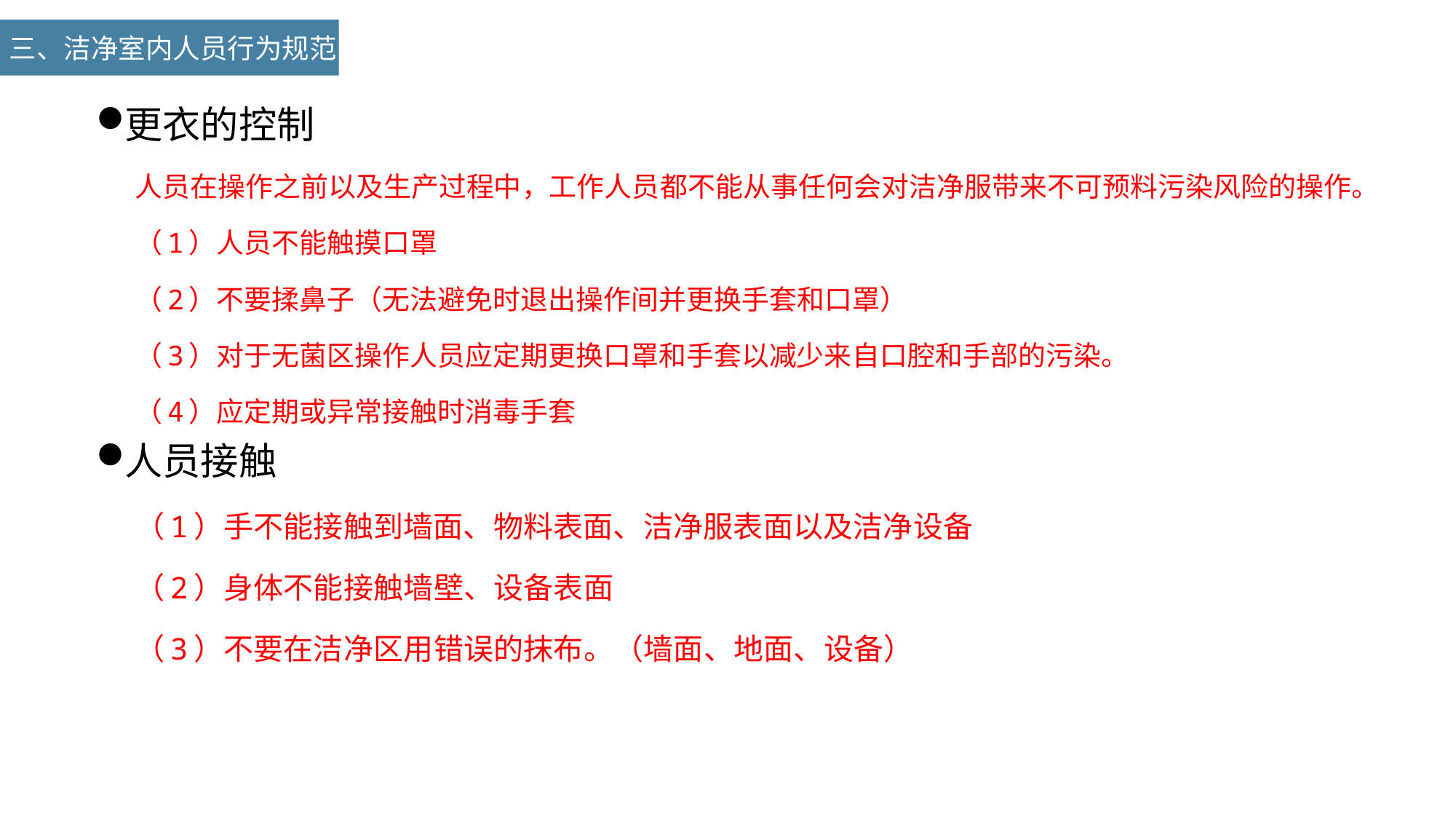

三、洁净室内人员行为规范
更衣的控制
人员在操作之前以及生产过程中，工作人员都不能从事任何会对洁净服带来不可预料污染风险的操作。
（1）人员不能触摸口罩
（2）不要揉鼻子（无法避免时退出操作间并更换手套和口罩）
（3）对于无菌区操作人员应定期更换口罩和手套以减少来自口腔和手部的污染。
（4）应定期或异常接触时消毒手套
人员接触
（1）手不能接触到墙面、物料表面、洁净服表面以及洁净设备
（2）身体不能接触墙壁、设备表面
（3）不要在洁净区用错误的抹布。（墙面、地面、设备）